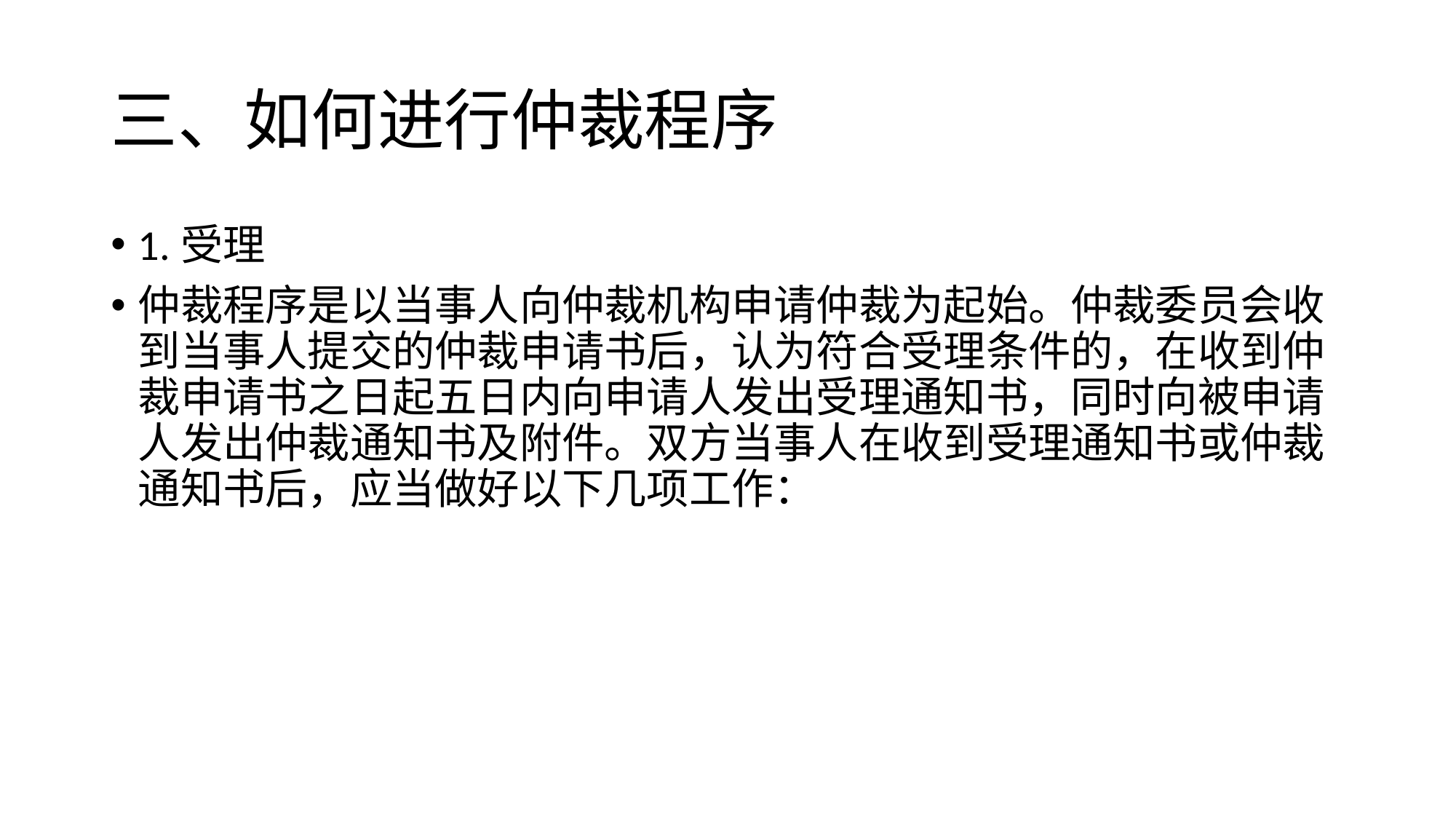

# 三、如何进行仲裁程序
1.受理
仲裁程序是以当事人向仲裁机构申请仲裁为起始。仲裁委员会收到当事人提交的仲裁申请书后，认为符合受理条件的，在收到仲裁申请书之日起五日内向申请人发出受理通知书，同时向被申请人发出仲裁通知书及附件。双方当事人在收到受理通知书或仲裁通知书后，应当做好以下几项工作：